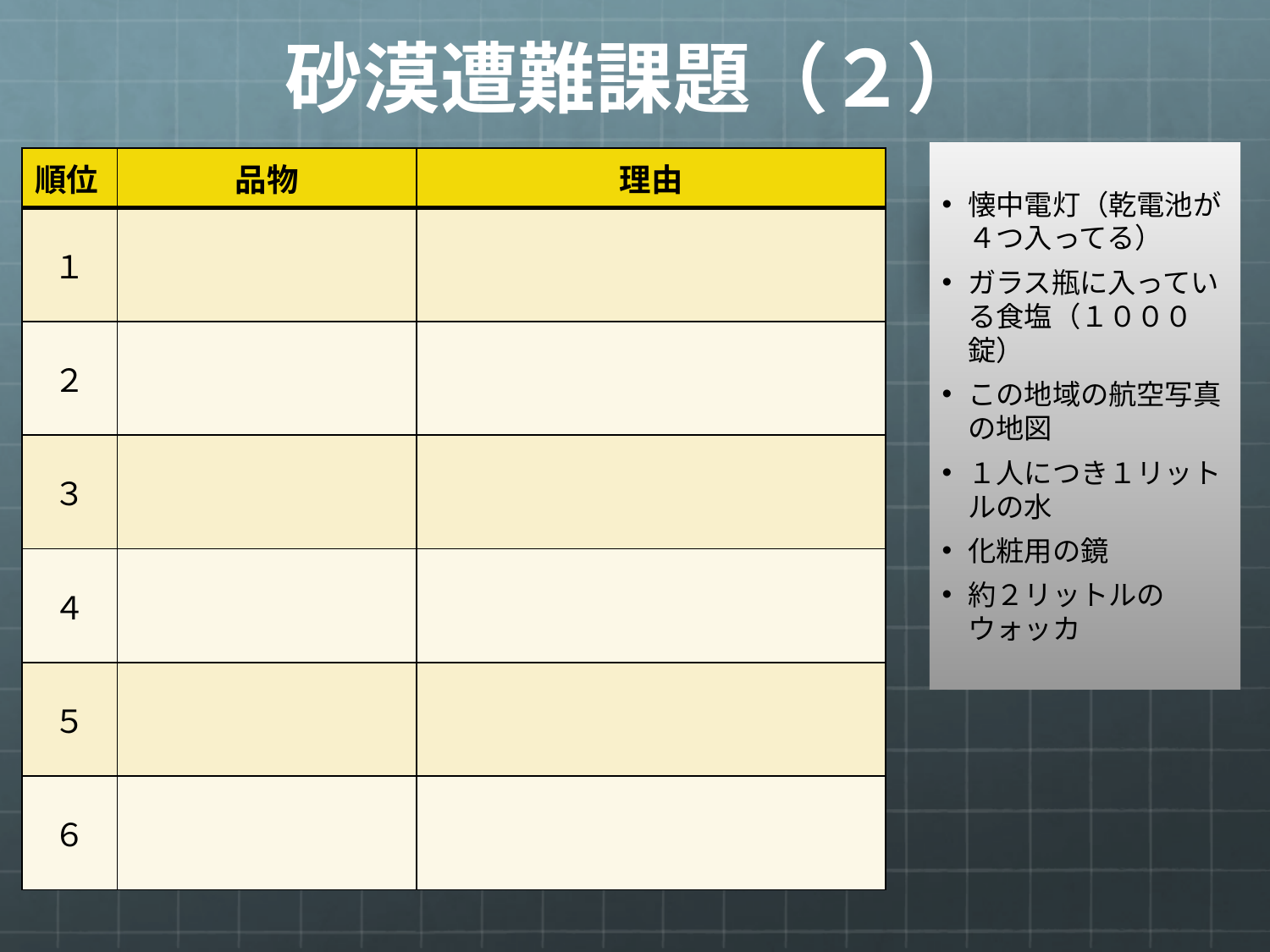

# 砂漠遭難課題（２）
懐中電灯（乾電池が４つ入ってる）
ガラス瓶に入っている食塩（１０００錠）
この地域の航空写真の地図
１人につき１リットルの水
化粧用の鏡
約２リットルのウォッカ
| 順位 | 品物 | 理由 |
| --- | --- | --- |
| １ |  |  |
| ２ |  |  |
| ３ |  |  |
| ４ |  |  |
| ５ |  |  |
| ６ |  |  |
| 順位 | 品物 | 理由 |
| --- | --- | --- |
| １ |  |  |
| ２ |  |  |
| ３ |  |  |
| ４ |  |  |
| ５ |  |  |
| ６ |  |  |